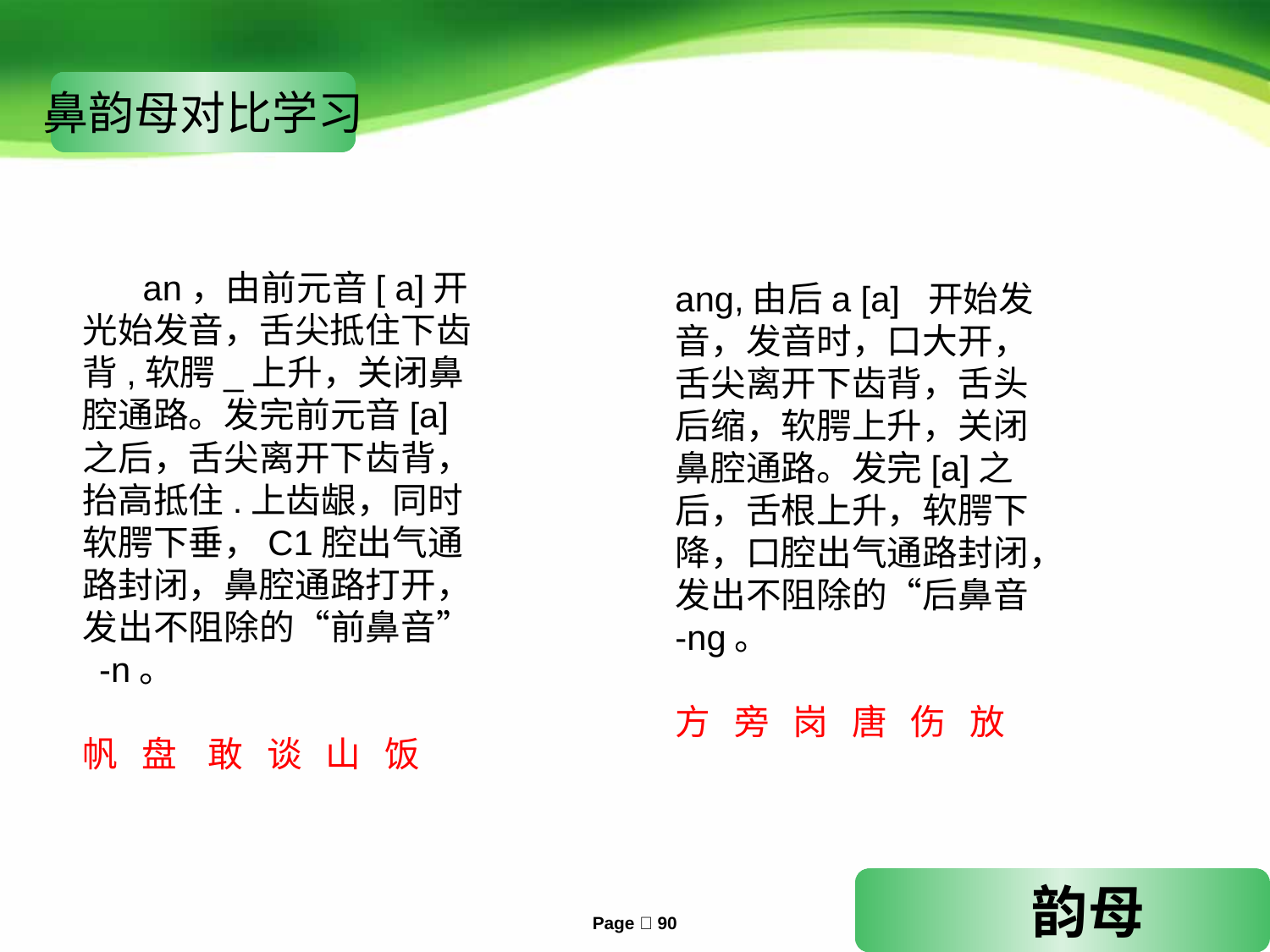

鼻韵母对比学习
　  an，由前元音[ a]开光始发音，舌尖抵住下齿背,软腭_上升，关闭鼻腔通路。发完前元音[a]之后，舌尖离开下齿背，抬高抵住.上齿龈，同时软腭下垂，C1腔出气通路封闭，鼻腔通路打开，  发出不阻除的“前鼻音”  -n。

帆   盘    敢   谈   山   饭

ang,由后a [a]  开始发音，发音时，口大开，舌尖离开下齿背，舌头后缩，软腭上升，关闭鼻腔通路。发完[a]之后，舌根上升，软腭下降，口腔出气通路封闭，发出不阻除的“后鼻音  -ng。

方   旁   岗   唐   伤   放
   韵母